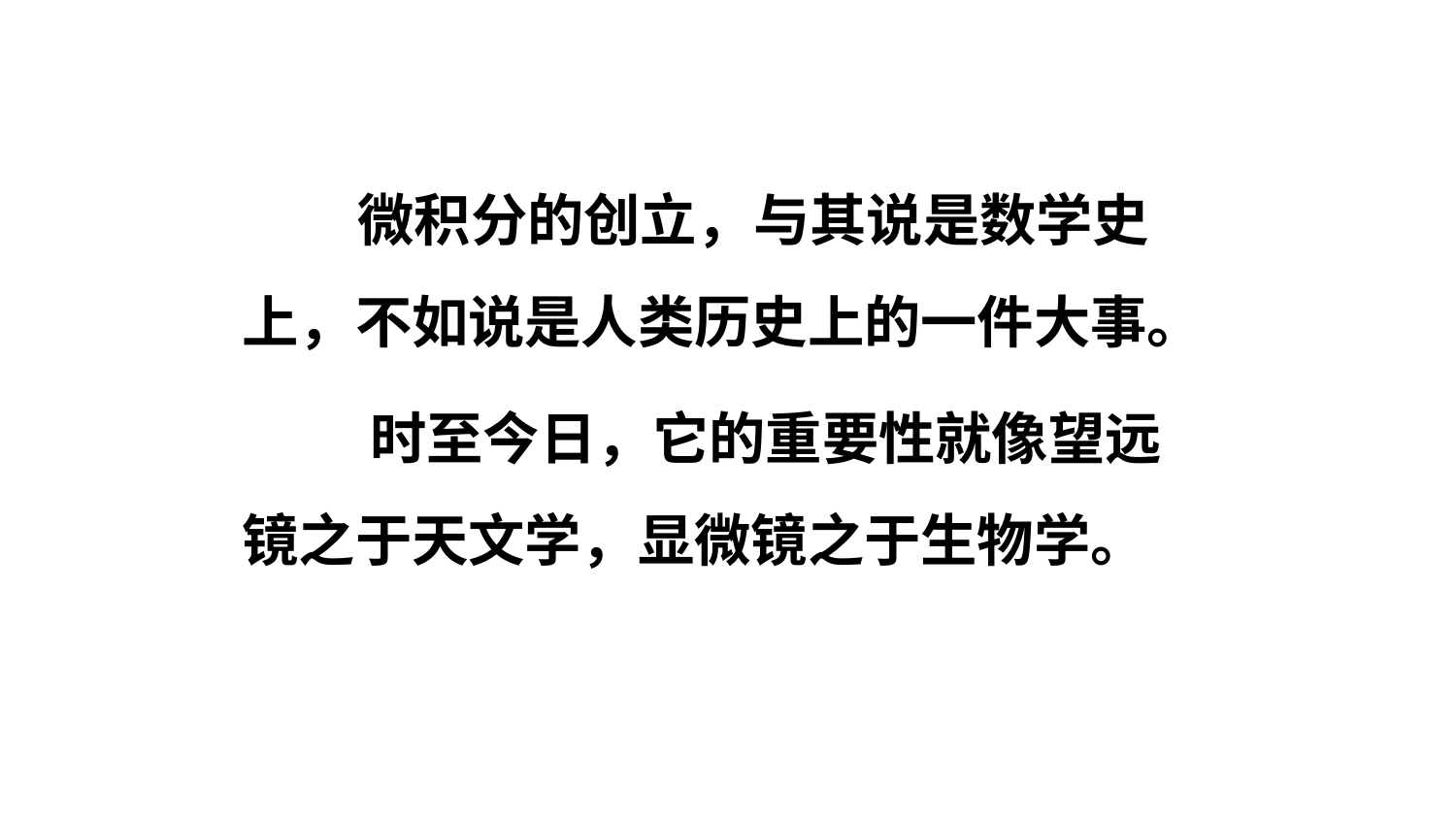

微积分的创立，与其说是数学史上，不如说是人类历史上的一件大事。
           时至今日，它的重要性就像望远镜之于天文学，显微镜之于生物学。